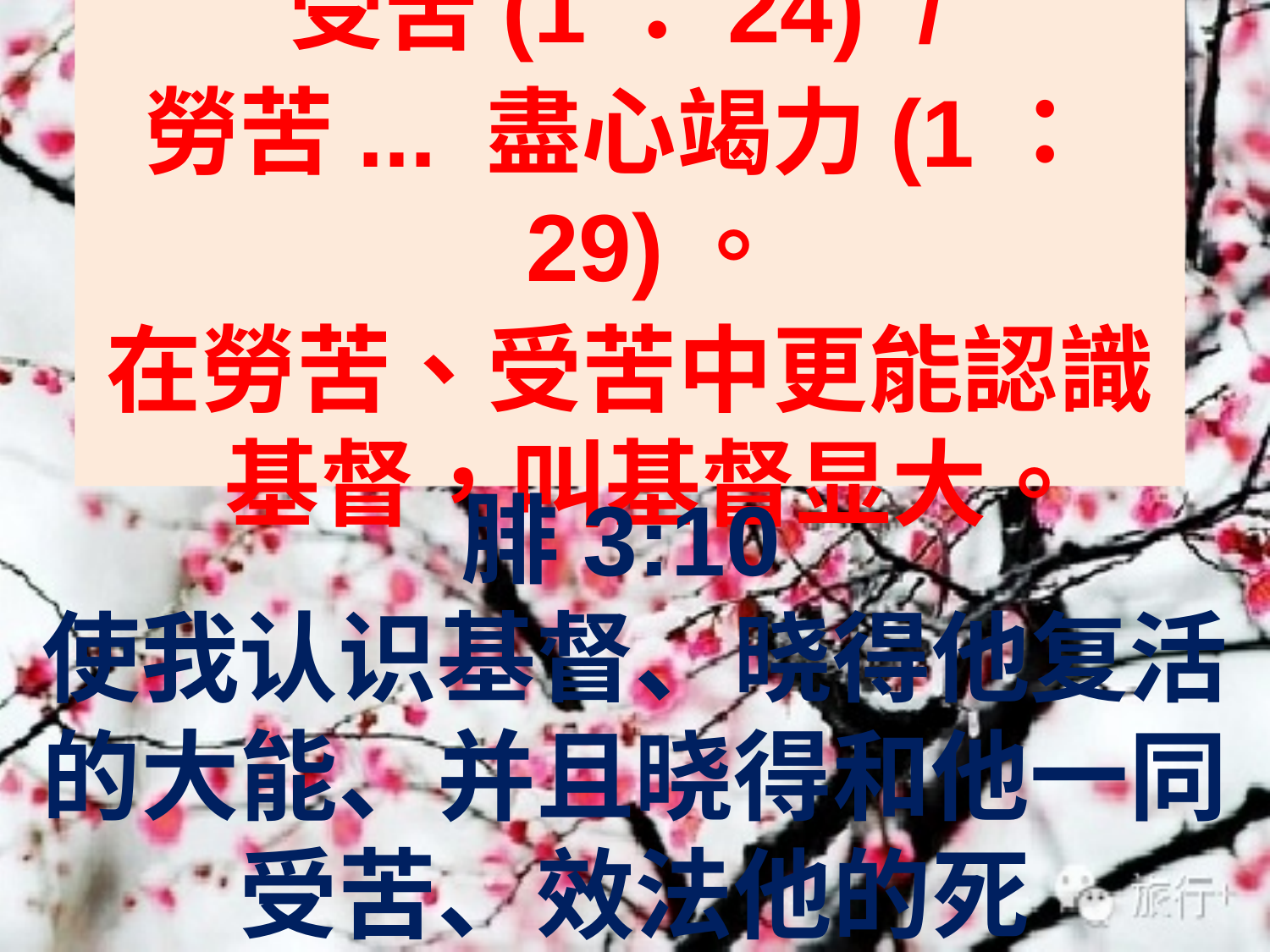

受苦(1：24)  /
勞苦... 盡心竭力(1：29)。
在勞苦、受苦中更能認識基督，叫基督显大。
腓3:10
使我认识基督、晓得他复活的大能、并且晓得和他一同受苦、效法他的死